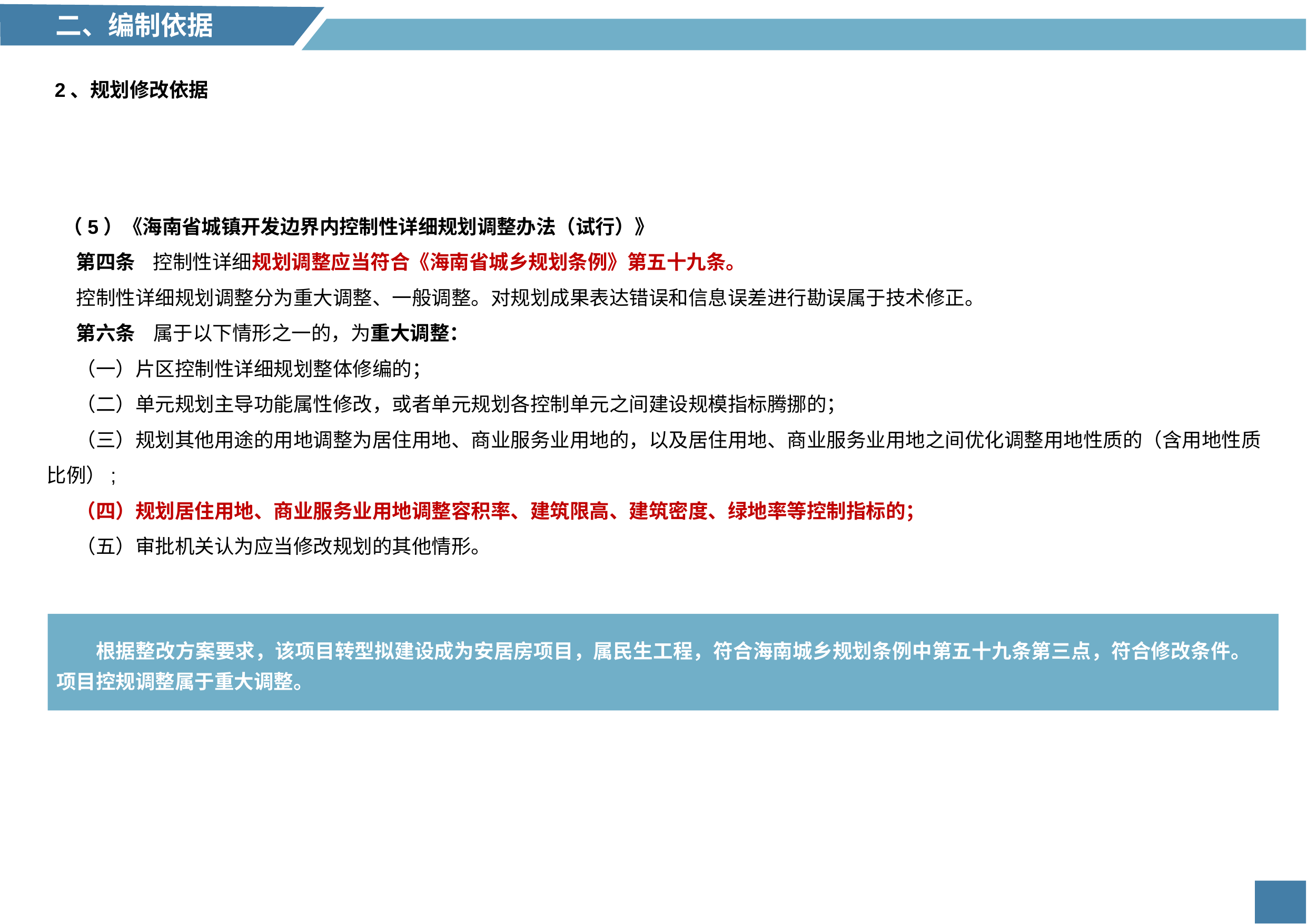

# 二、编制依据

2、规划修改依据
（5）《海南省城镇开发边界内控制性详细规划调整办法（试行）》
第四条    控制性详细规划调整应当符合《海南省城乡规划条例》第五十九条。
控制性详细规划调整分为重大调整、一般调整。对规划成果表达错误和信息误差进行勘误属于技术修正。
第六条    属于以下情形之一的，为重大调整：
（一）片区控制性详细规划整体修编的；
（二）单元规划主导功能属性修改，或者单元规划各控制单元之间建设规模指标腾挪的；
（三）规划其他用途的用地调整为居住用地、商业服务业用地的，以及居住用地、商业服务业用地之间优化调整用地性质的（含用地性质比例）;
（四）规划居住用地、商业服务业用地调整容积率、建筑限高、建筑密度、绿地率等控制指标的；
（五）审批机关认为应当修改规划的其他情形。
根据整改方案要求，该项目转型拟建设成为安居房项目，属民生工程，符合海南城乡规划条例中第五十九条第三点，符合修改条件。项目控规调整属于重大调整。
10